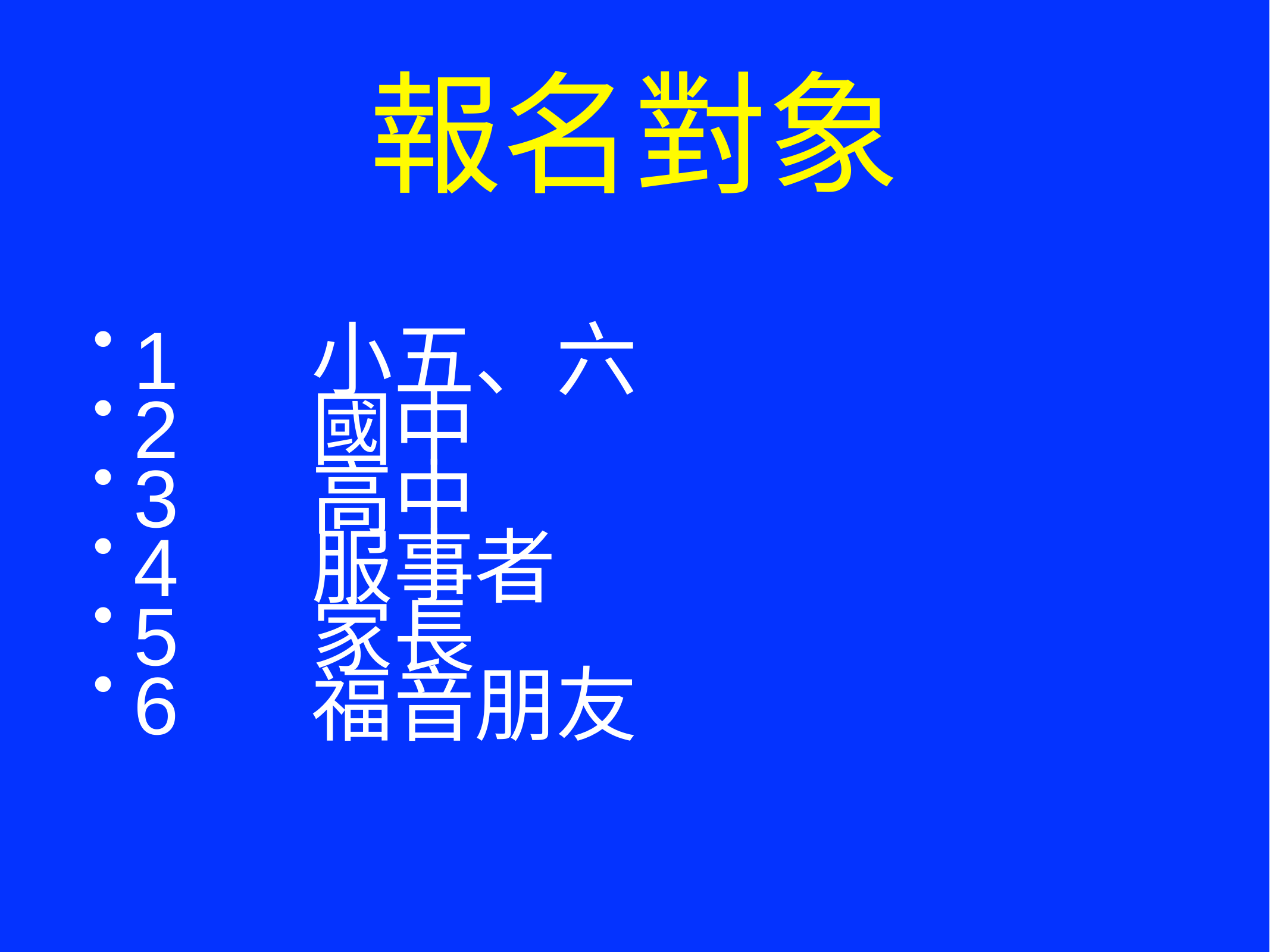

# 報名對象
1     小五、六
2     國中
3     高中
4     服事者
5     家長
6     福音朋友